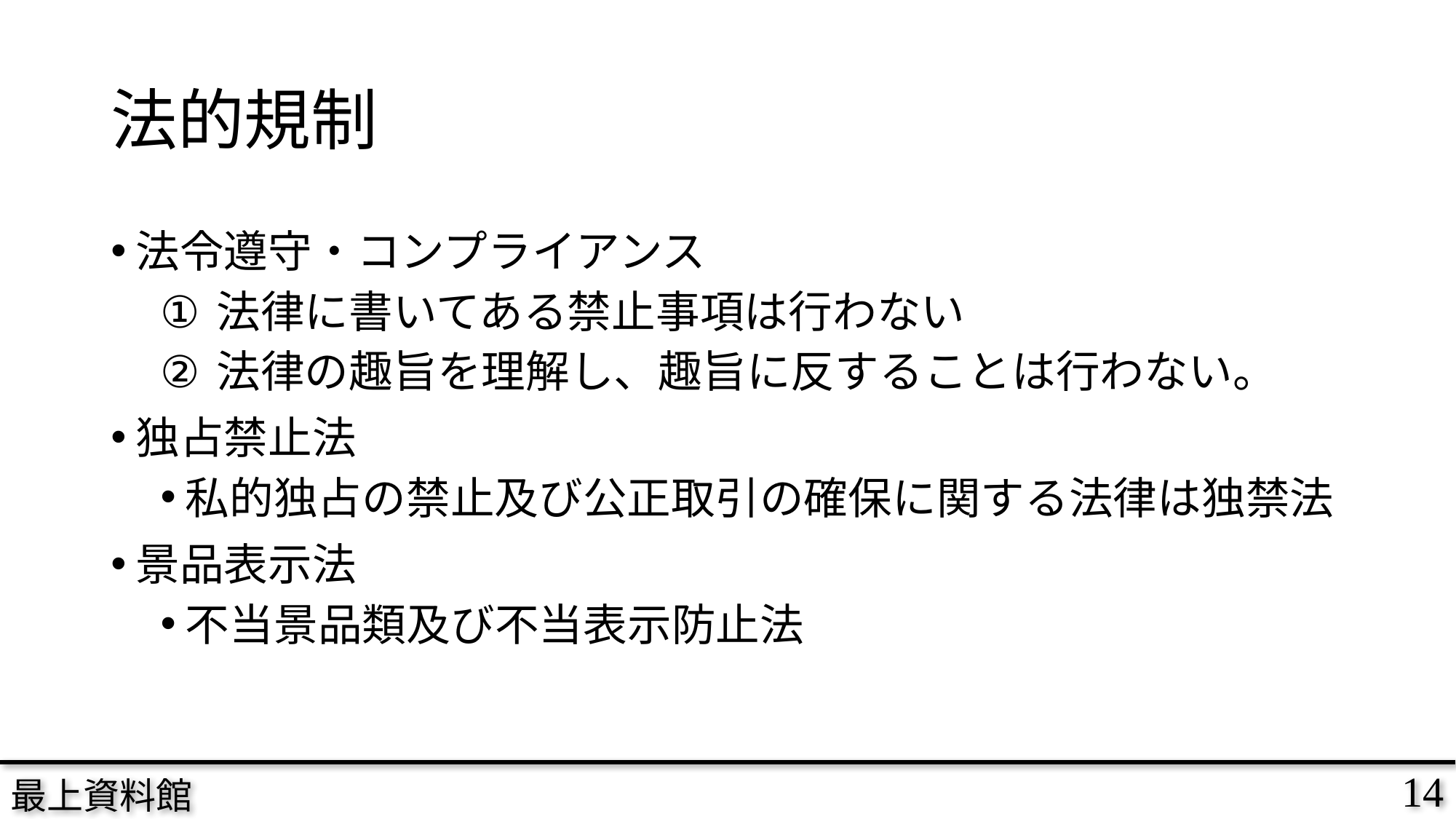

# 法的規制
法令遵守・コンプライアンス
法律に書いてある禁止事項は行わない
法律の趣旨を理解し、趣旨に反することは行わない。
独占禁止法
私的独占の禁止及び公正取引の確保に関する法律は独禁法
景品表示法
不当景品類及び不当表示防止法